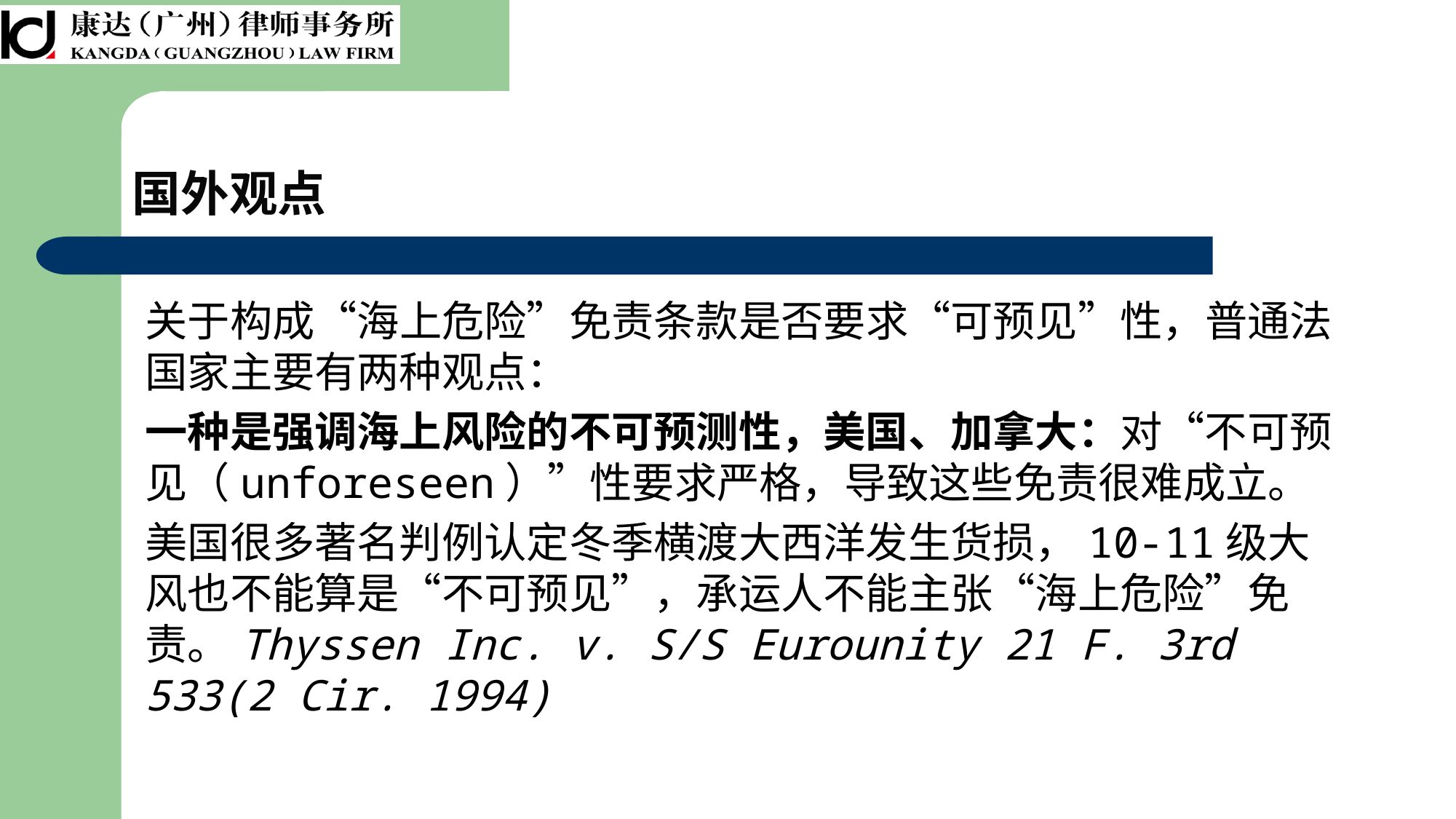

# 国外观点
关于构成“海上危险”免责条款是否要求“可预见”性，普通法国家主要有两种观点：
一种是强调海上风险的不可预测性，美国、加拿大：对“不可预见（unforeseen）”性要求严格，导致这些免责很难成立。
美国很多著名判例认定冬季横渡大西洋发生货损，10-11级大风也不能算是“不可预见”，承运人不能主张“海上危险”免责。Thyssen Inc. v. S/S Eurounity 21 F. 3rd 533(2 Cir. 1994)